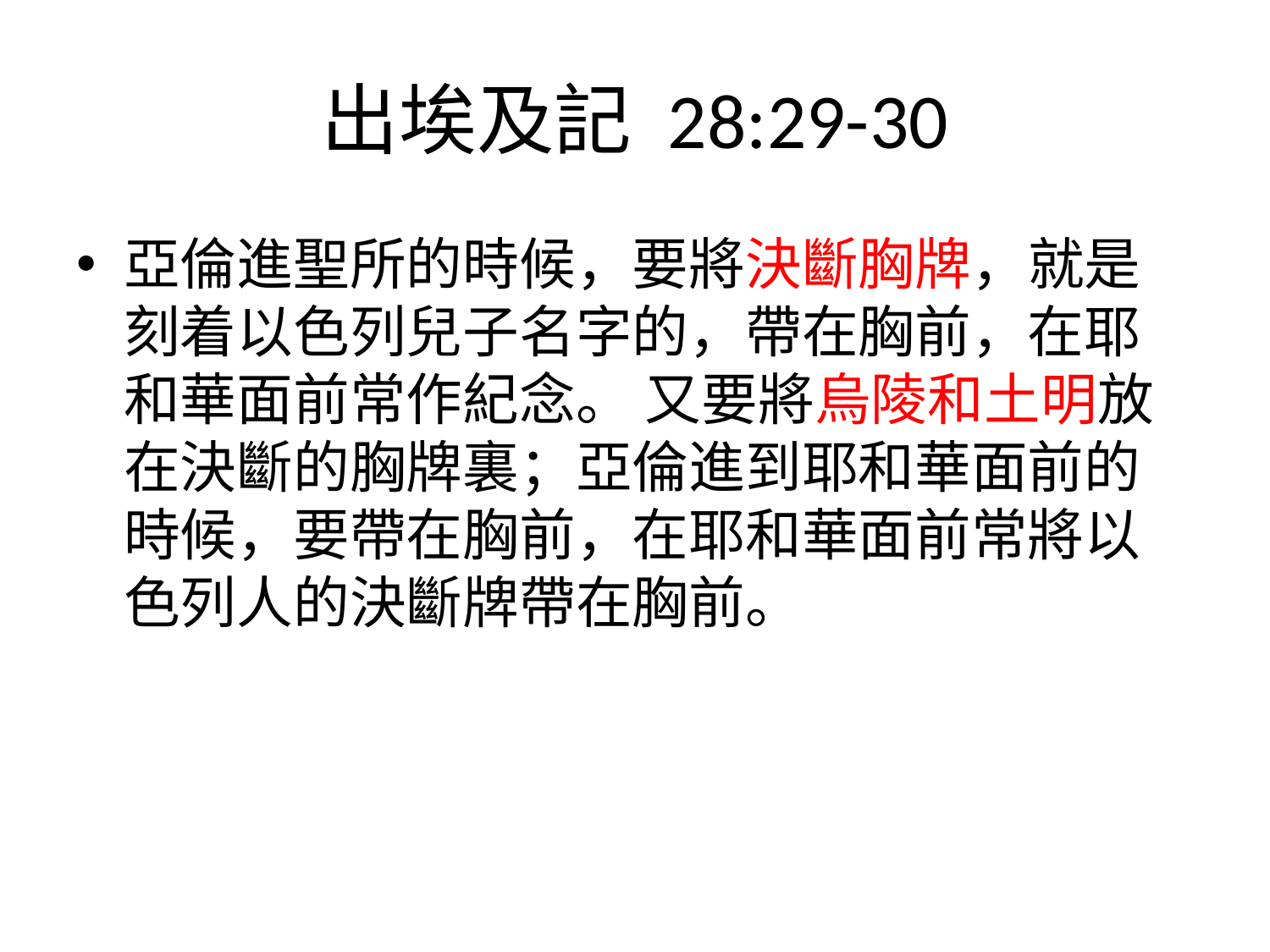

# 出埃及記‬ ‭28:29-30‬
亞倫進聖所的時候，要將決斷胸牌，就是刻着以色列兒子名字的，帶在胸前，在耶和華面前常作紀念。 又要將烏陵和土明放在決斷的胸牌裏；亞倫進到耶和華面前的時候，要帶在胸前，在耶和華面前常將以色列人的決斷牌帶在胸前。